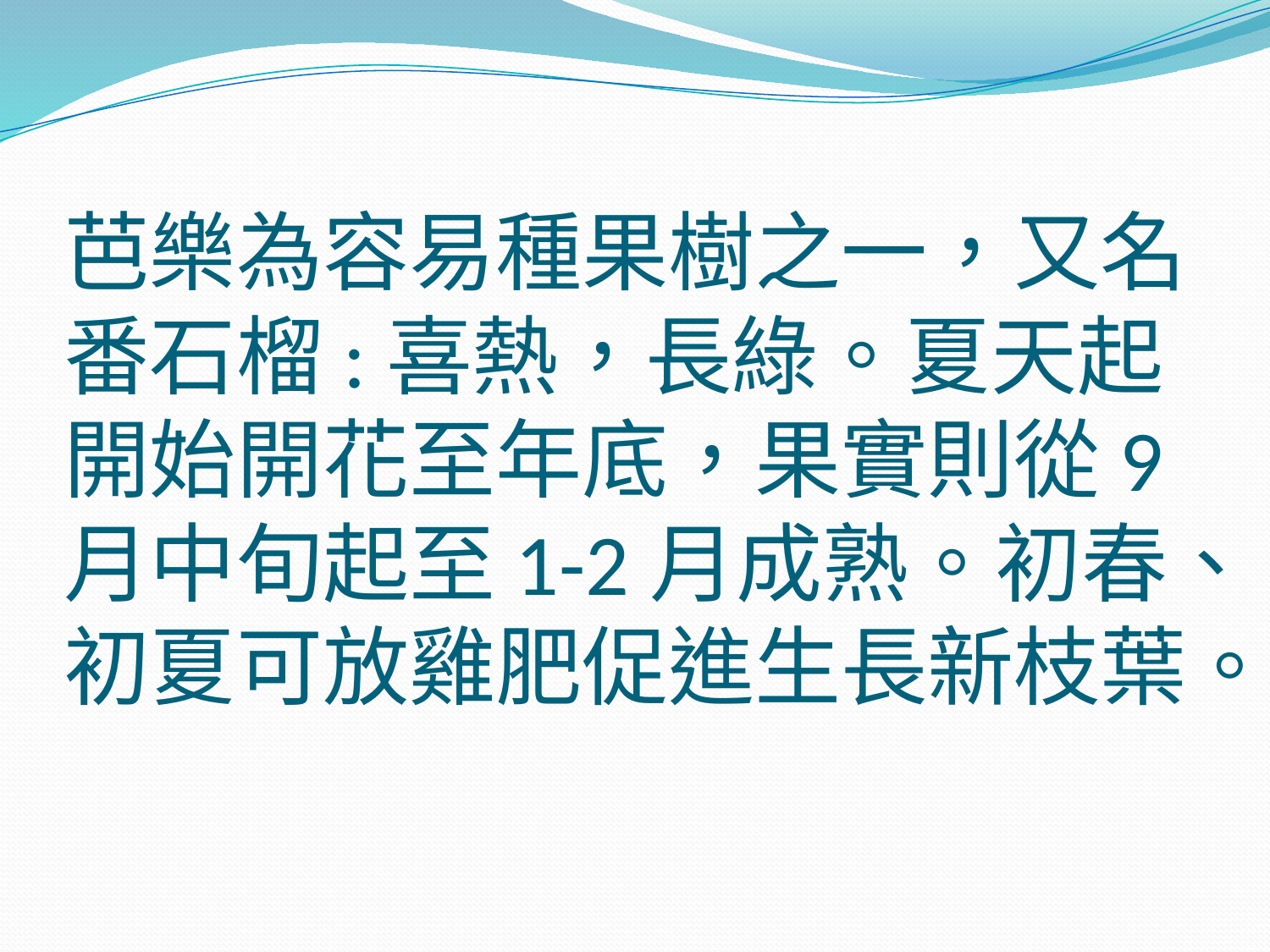

# 芭樂為容易種果樹之一，又名番石榴:喜熱，長綠。夏天起開始開花至年底，果實則從9月中旬起至1-2月成熟。初春、初夏可放雞肥促進生長新枝葉。